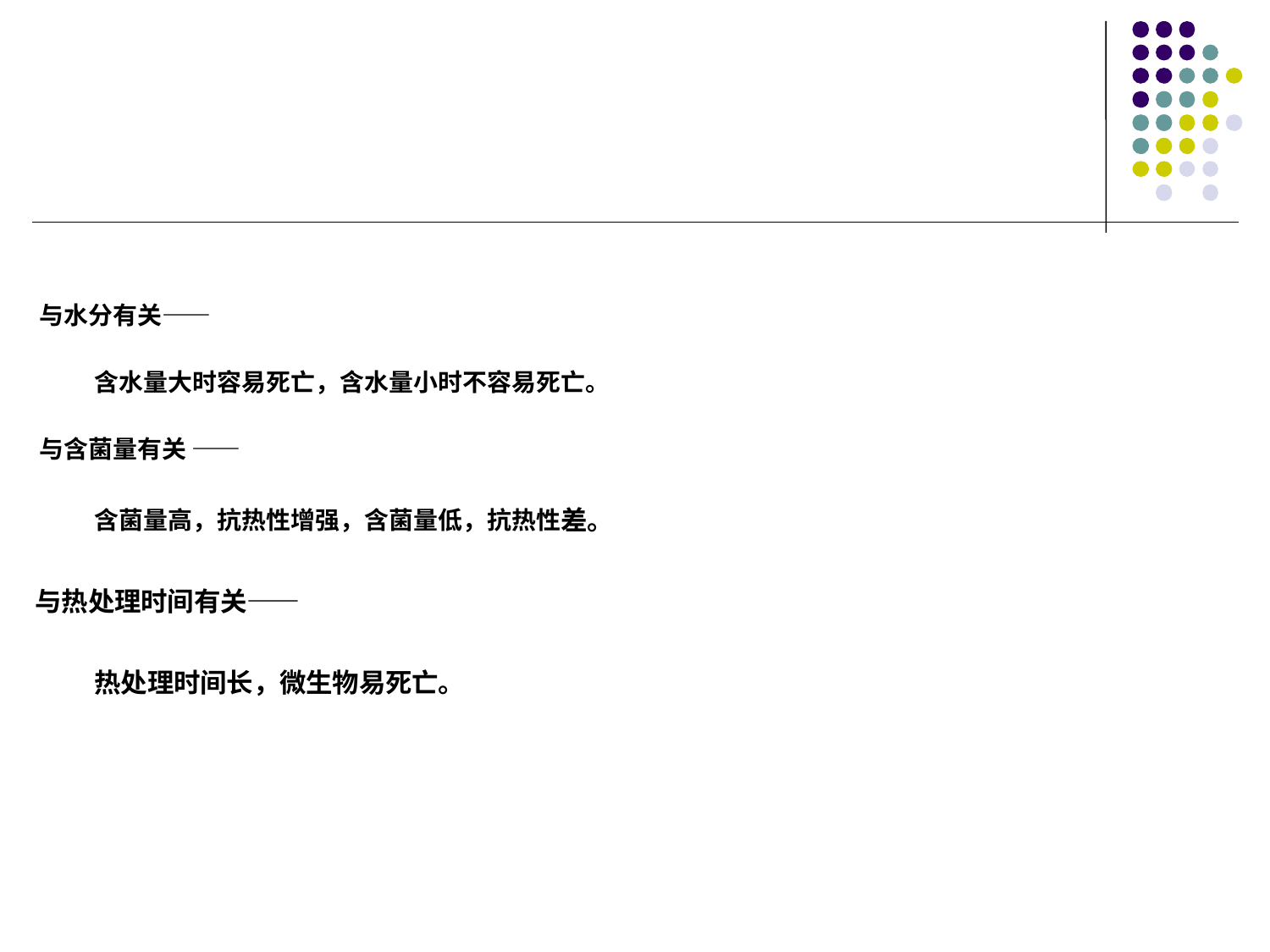

与水分有关——
             含水量大时容易死亡，含水量小时不容易死亡。
   与含菌量有关 ——
             含菌量高，抗热性增强，含菌量低，抗热性差。
  与热处理时间有关——
            热处理时间长，微生物易死亡。